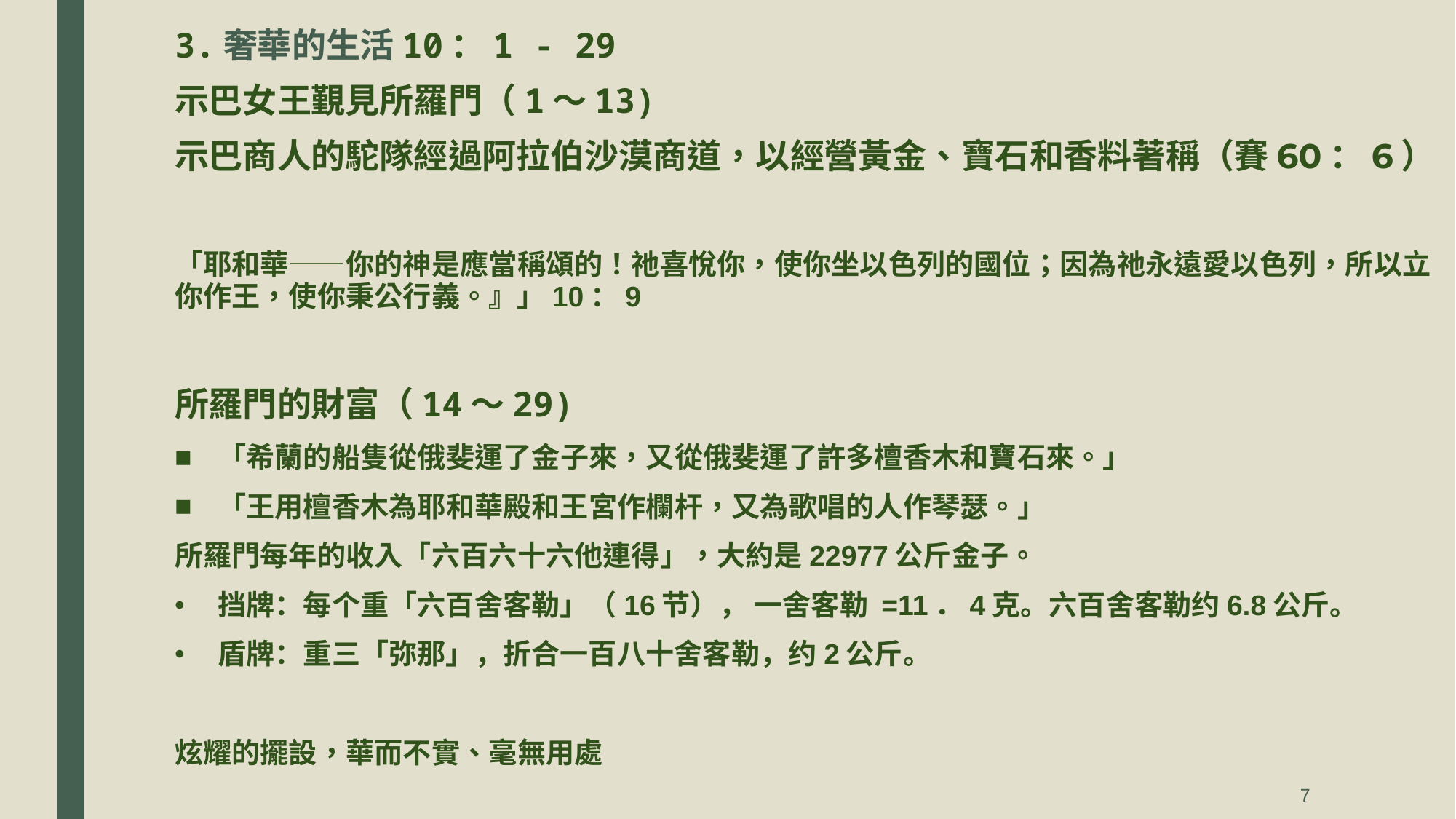

3.奢華的生活10：1 - 29
示巴女王覲見所羅門（1～13)
示巴商人的駝隊經過阿拉伯沙漠商道，以經營黃金、寶石和香料著稱（賽60：6）

「耶和華——你的神是應當稱頌的！祂喜悅你，使你坐以色列的國位；因為祂永遠愛以色列，所以立你作王，使你秉公行義。』」10：9

所羅門的財富（14～29)
「希蘭的船隻從俄斐運了金子來，又從俄斐運了許多檀香木和寶石來。」
「王用檀香木為耶和華殿和王宮作欄杆，又為歌唱的人作琴瑟。」
所羅門每年的收入「六百六十六他連得」，大約是22977公斤金子。
挡牌：每个重「六百舍客勒」（16节）， 一舍客勒 =11．4克。六百舍客勒约6.8公斤。
盾牌：重三「弥那」，折合一百八十舍客勒，约2公斤。

炫耀的擺設，華而不實、毫無用處

7